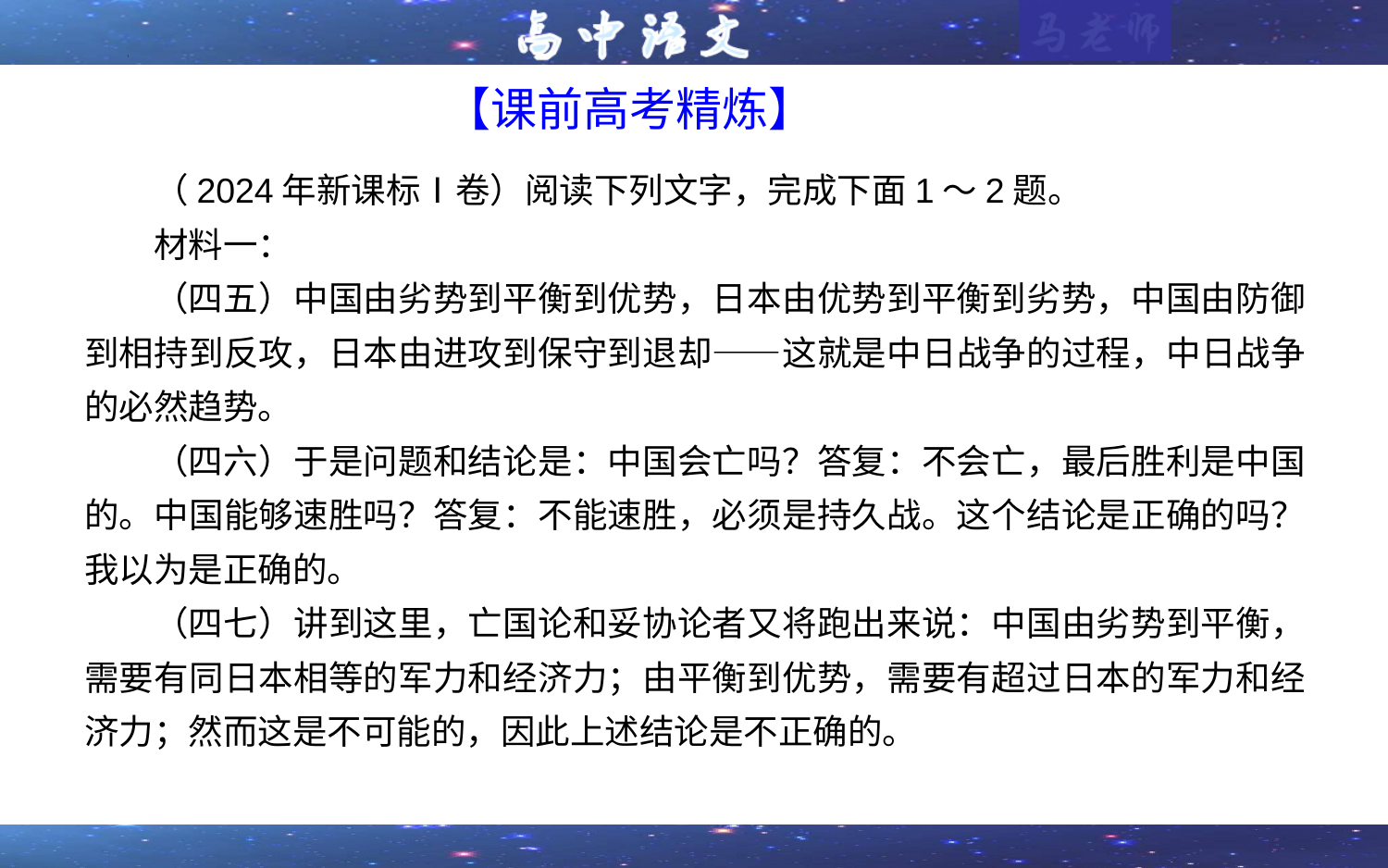

# 【课前高考精炼】
（2024年新课标Ⅰ卷）阅读下列文字，完成下面1～2题。
材料一：
（四五）中国由劣势到平衡到优势，日本由优势到平衡到劣势，中国由防御到相持到反攻，日本由进攻到保守到退却——这就是中日战争的过程，中日战争的必然趋势。
（四六）于是问题和结论是：中国会亡吗？答复：不会亡，最后胜利是中国的。中国能够速胜吗？答复：不能速胜，必须是持久战。这个结论是正确的吗？我以为是正确的。
（四七）讲到这里，亡国论和妥协论者又将跑出来说：中国由劣势到平衡，需要有同日本相等的军力和经济力；由平衡到优势，需要有超过日本的军力和经济力；然而这是不可能的，因此上述结论是不正确的。